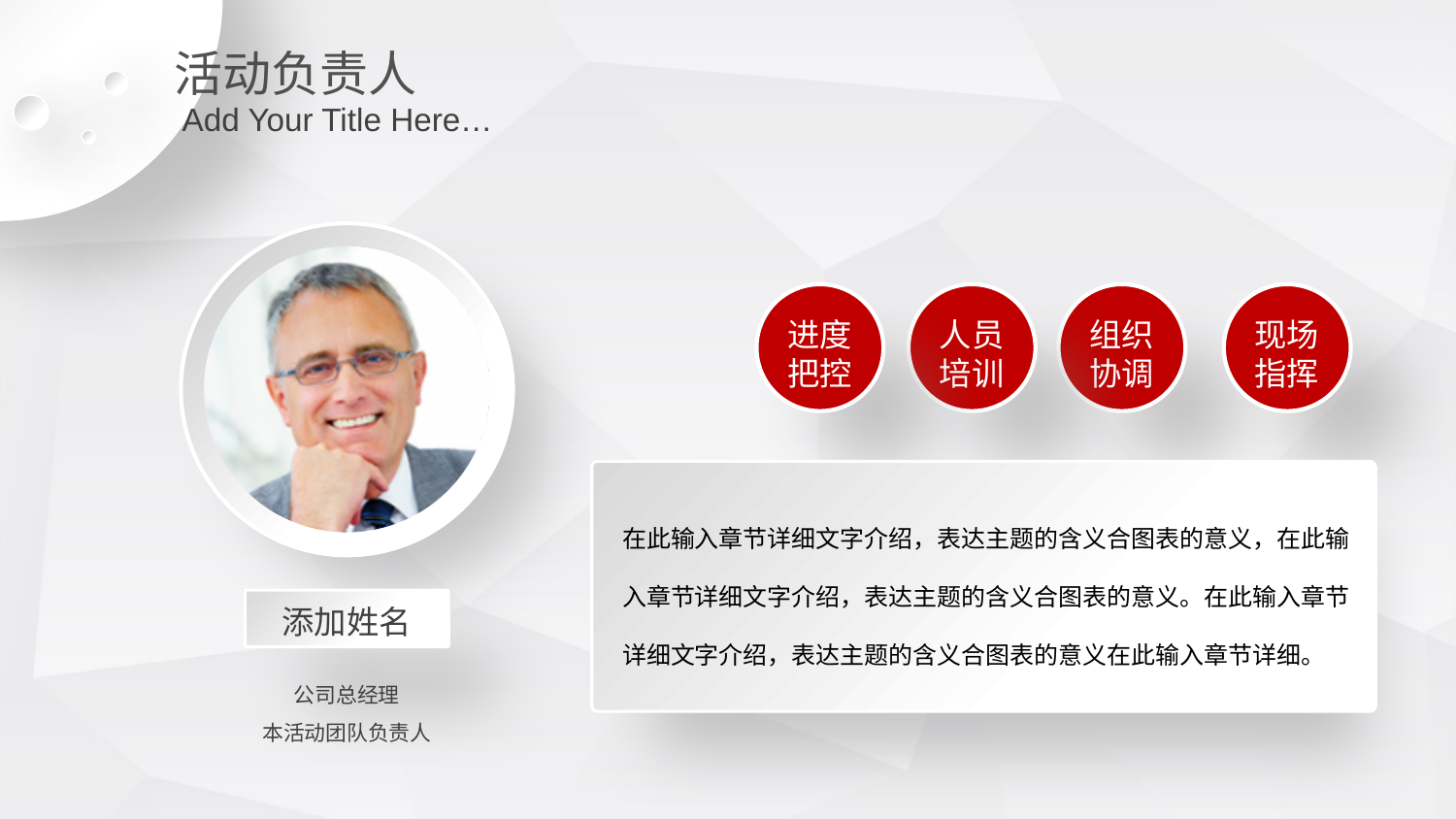

活动负责人

Add Your Title Here…

进度
把控
人员
培训
组织
协调
现场
指挥

在此输入章节详细文字介绍，表达主题的含义合图表的意义，在此输入章节详细文字介绍，表达主题的含义合图表的意义。在此输入章节详细文字介绍，表达主题的含义合图表的意义在此输入章节详细。

添加姓名
公司总经理
本活动团队负责人